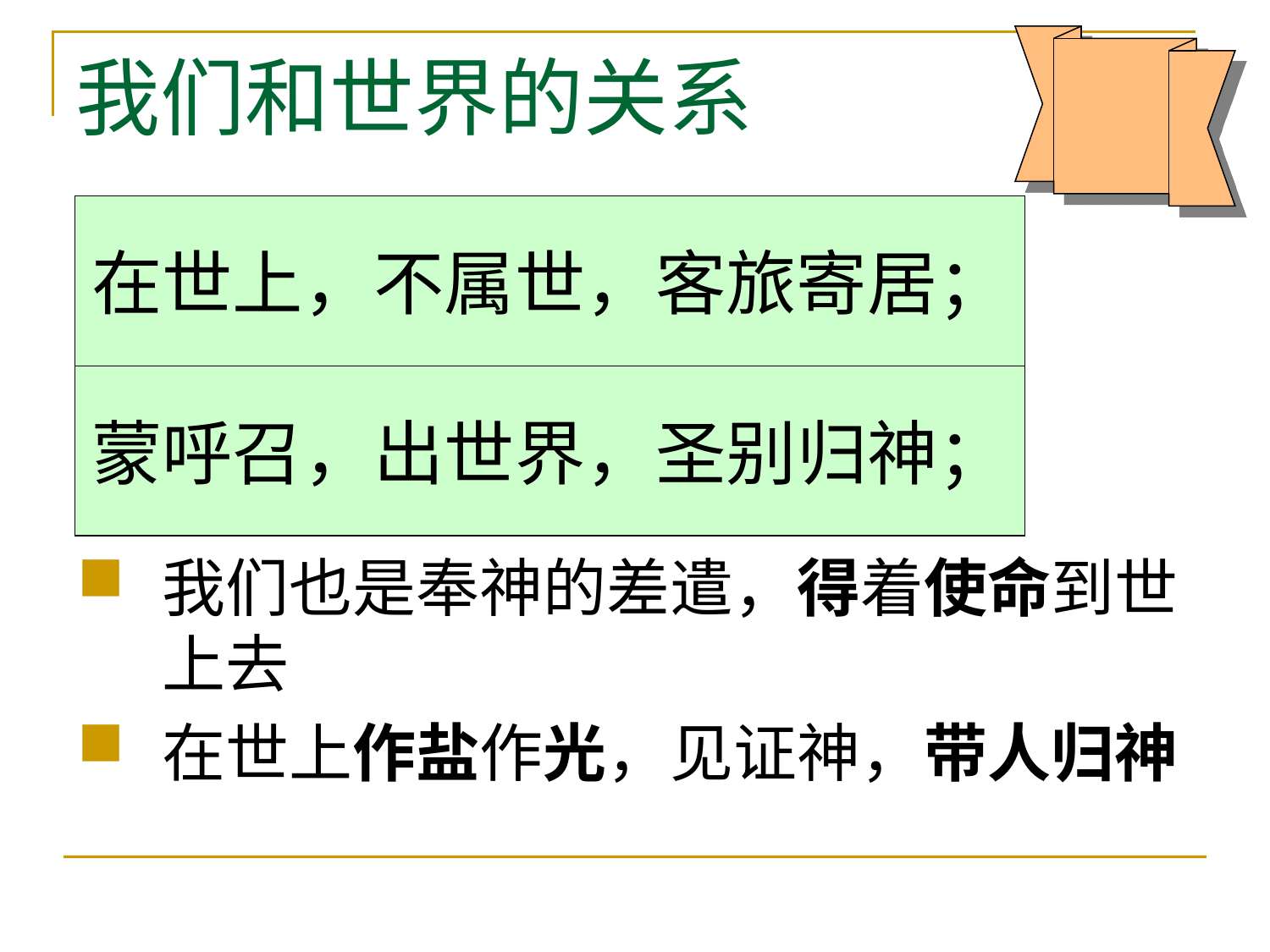

总结
# 我们和世界的关系
我们在世界上，却不属世界
我们在世界上是客旅，是寄居
我们是从世界里呼召出来的

我们也是奉神的差遣，得着使命到世上去
在世上作盐作光，见证神，带人归神

在世上，不属世，客旅寄居；
蒙呼召，出世界，圣别归神；